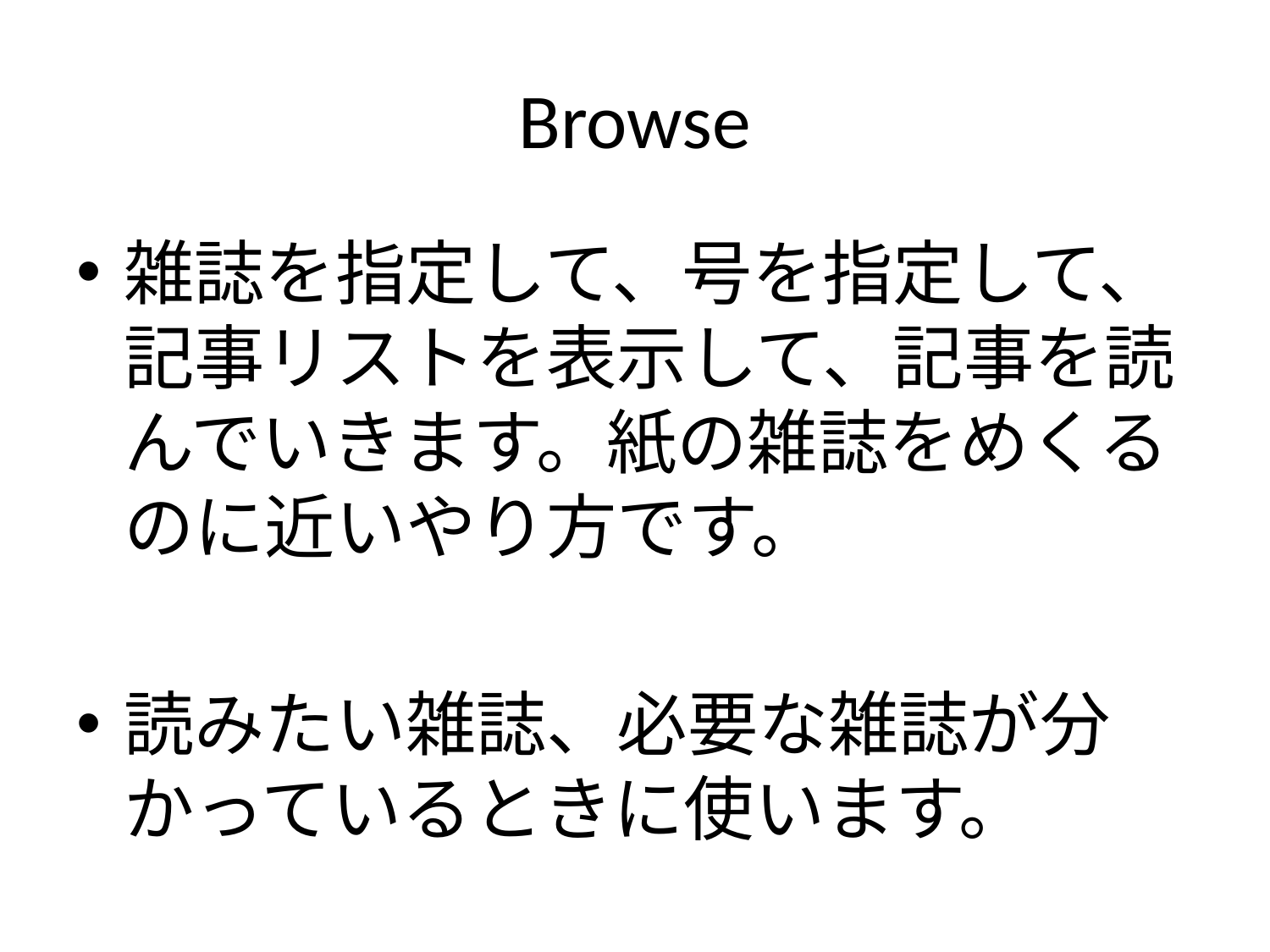

# Browse
雑誌を指定して、号を指定して、記事リストを表示して、記事を読んでいきます。紙の雑誌をめくるのに近いやり方です。

読みたい雑誌、必要な雑誌が分かっているときに使います。